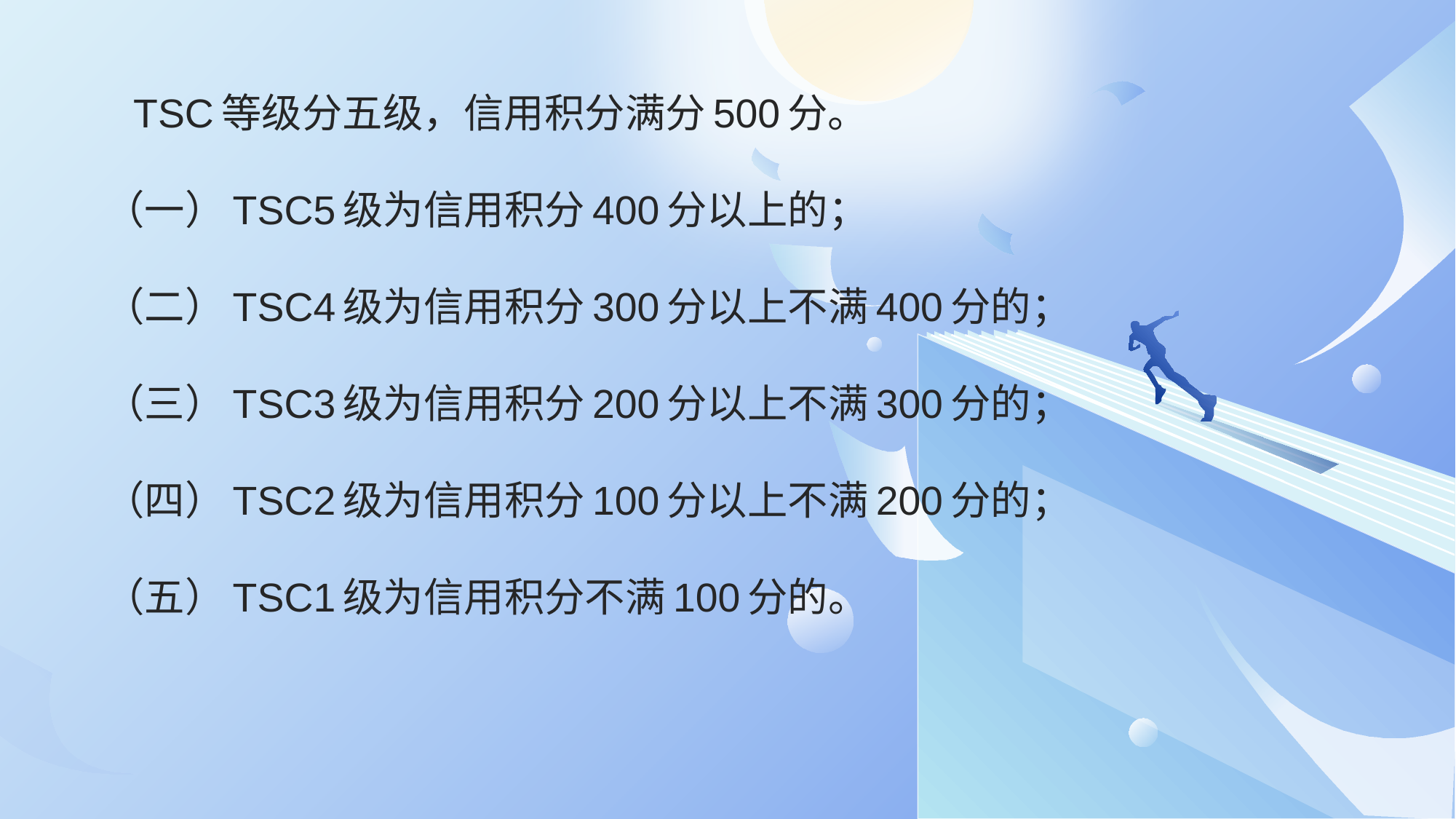

TSC等级分五级，信用积分满分500分。
（一）TSC5级为信用积分400分以上的；
（二）TSC4级为信用积分300分以上不满400分的；
（三）TSC3级为信用积分200分以上不满300分的；
（四）TSC2级为信用积分100分以上不满200分的；
（五）TSC1级为信用积分不满100分的。